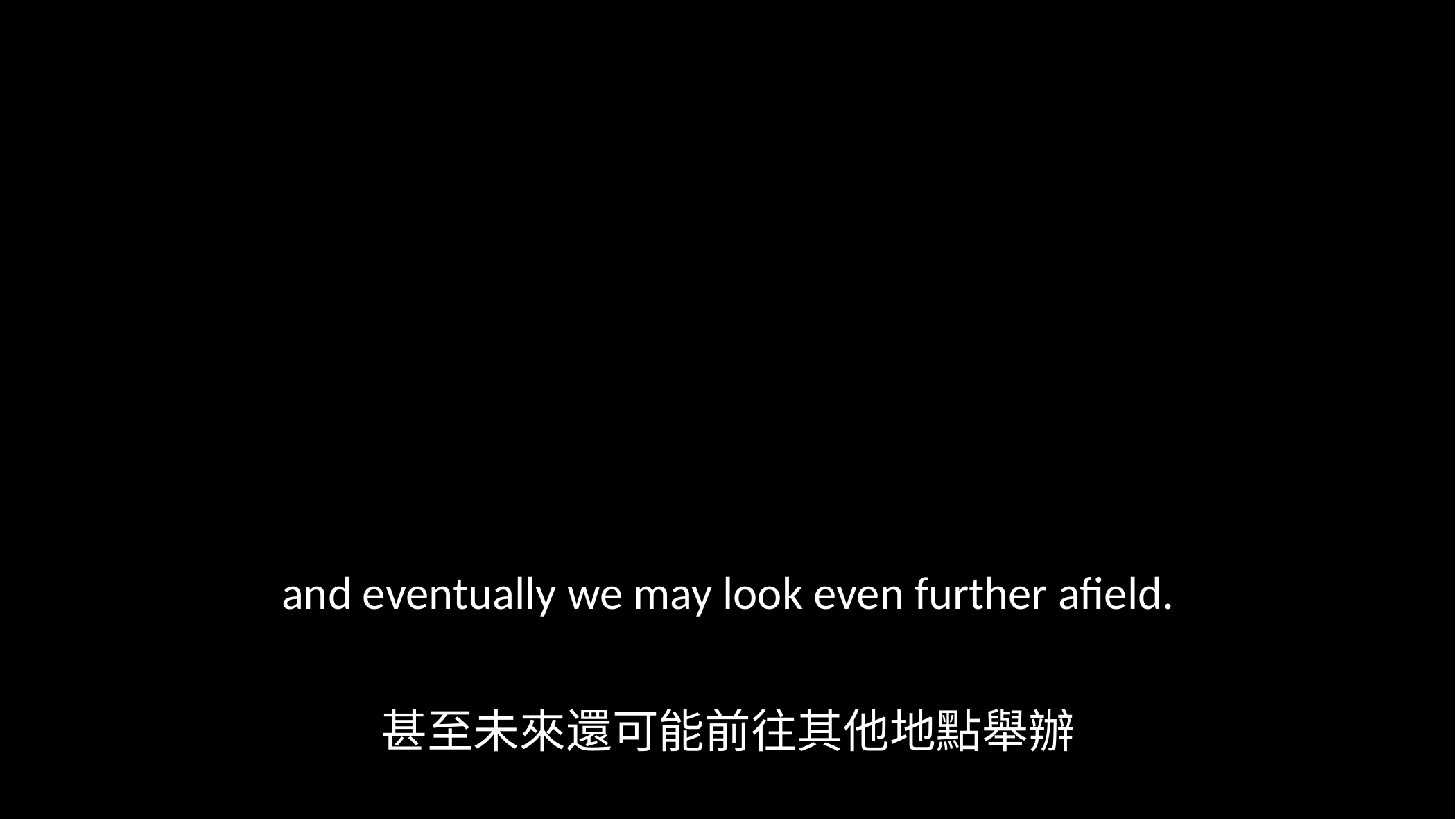

and eventually we may look even further afield.

甚至未來還可能前往其他地點舉辦